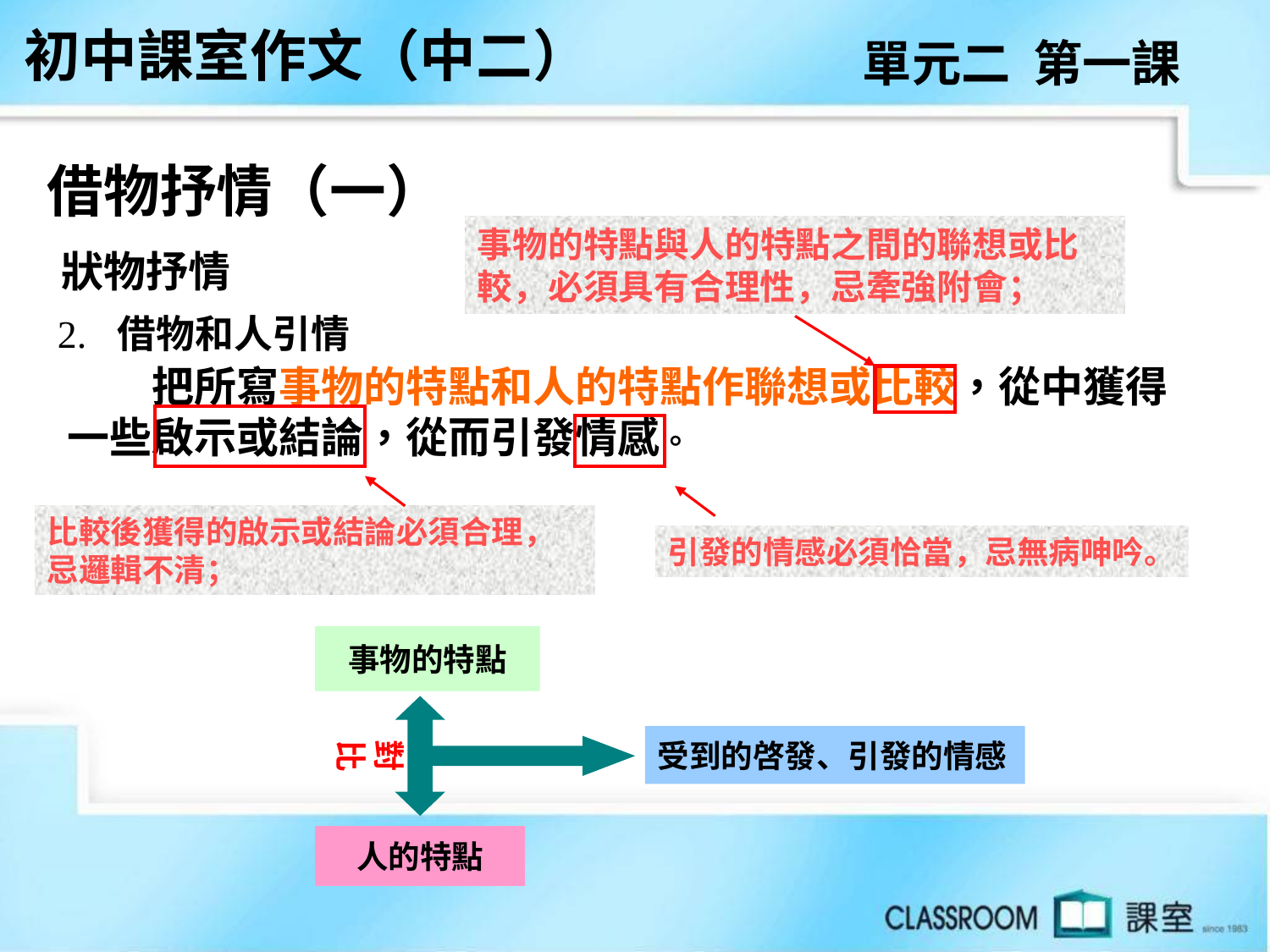

初中課室作文（中二）
單元二  第一課
借物抒情（一）
事物的特點與人的特點之間的聯想或比較，必須具有合理性，忌牽強附會；
 狀物抒情
2.  借物和人引情

　　把所寫事物的特點和人的特點作聯想或比較，從中獲得
一些啟示或結論，從而引發情感。

比較後獲得的啟示或結論必須合理，忌邏輯不清；
引發的情感必須恰當，忌無病呻吟。

事物的特點

受到的啓發、引發的情感

人的特點
對比